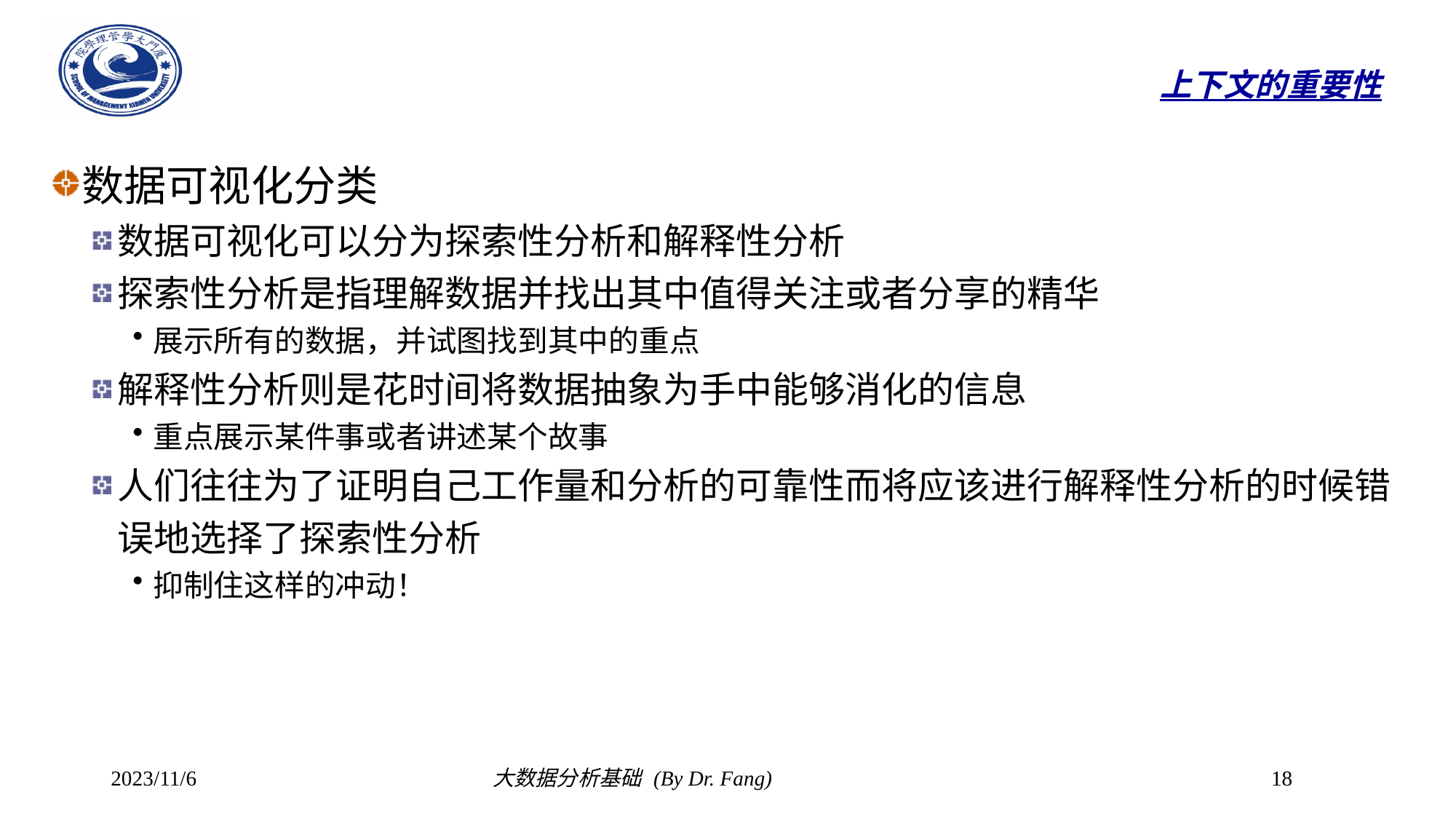

# 上下文的重要性
数据可视化分类
数据可视化可以分为探索性分析和解释性分析
探索性分析是指理解数据并找出其中值得关注或者分享的精华
展示所有的数据，并试图找到其中的重点
解释性分析则是花时间将数据抽象为手中能够消化的信息
重点展示某件事或者讲述某个故事
人们往往为了证明自己工作量和分析的可靠性而将应该进行解释性分析的时候错误地选择了探索性分析
抑制住这样的冲动！
2023/11/6
大数据分析基础 (By Dr. Fang)
18